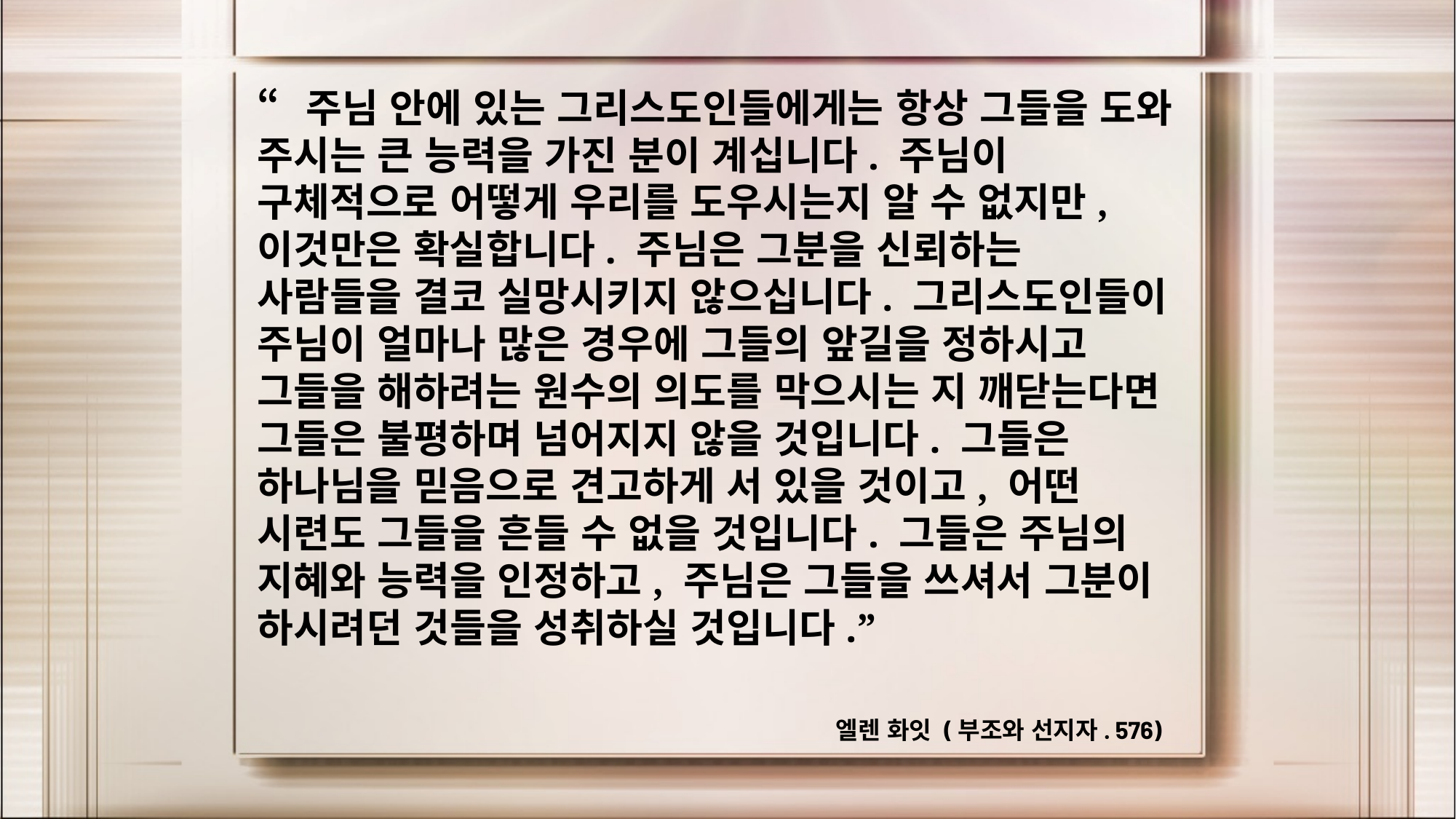

“주님 안에 있는 그리스도인들에게는 항상 그들을 도와 주시는 큰 능력을 가진 분이 계십니다. 주님이 구체적으로 어떻게 우리를 도우시는지 알 수 없지만, 이것만은 확실합니다. 주님은 그분을 신뢰하는 사람들을 결코 실망시키지 않으십니다. 그리스도인들이 주님이 얼마나 많은 경우에 그들의 앞길을 정하시고 그들을 해하려는 원수의 의도를 막으시는 지 깨닫는다면 그들은 불평하며 넘어지지 않을 것입니다. 그들은 하나님을 믿음으로 견고하게 서 있을 것이고, 어떤 시련도 그들을 흔들 수 없을 것입니다. 그들은 주님의 지혜와 능력을 인정하고, 주님은 그들을 쓰셔서 그분이 하시려던 것들을 성취하실 것입니다.”
엘렌 화잇 (부조와 선지자. 576)